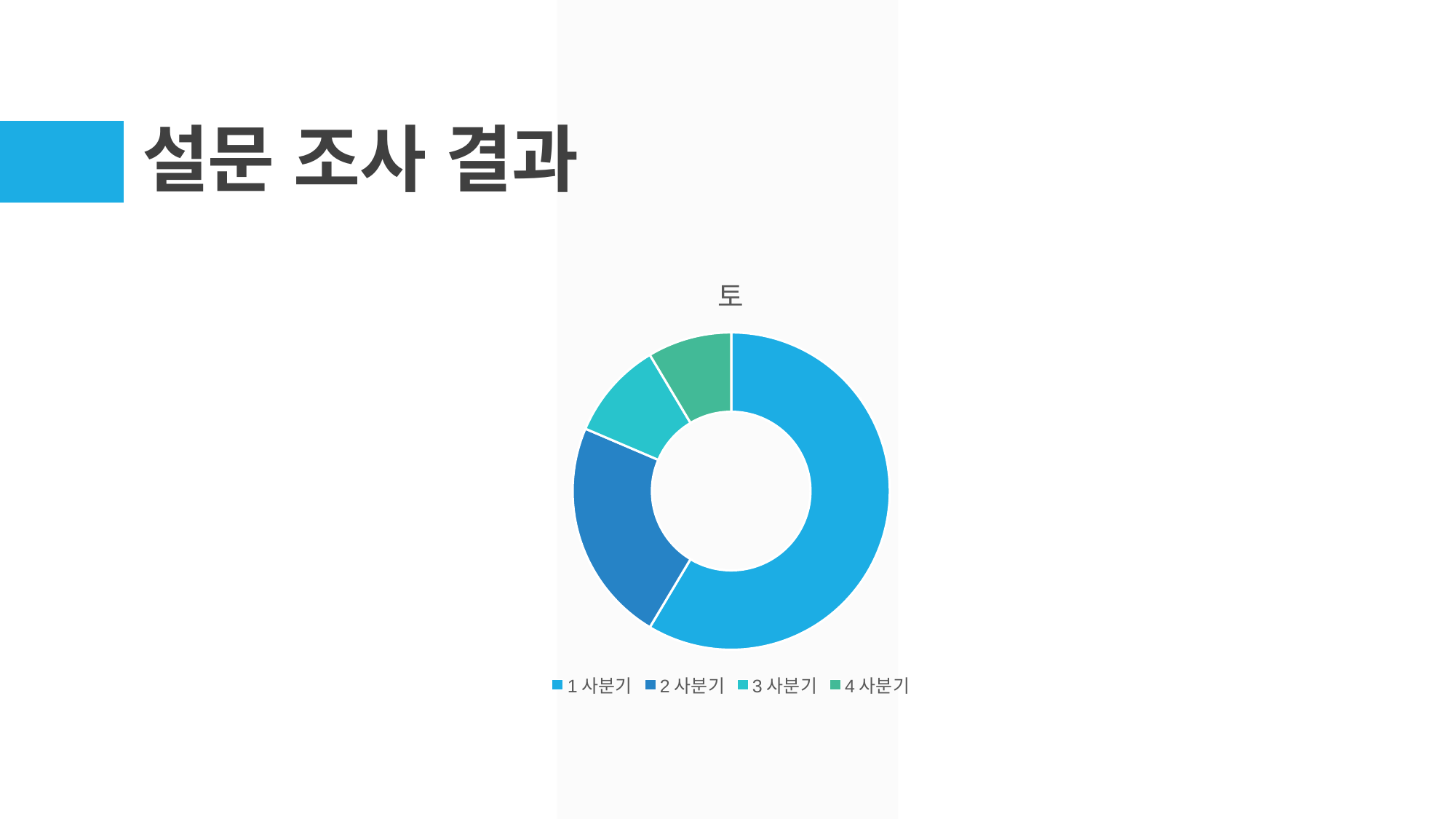

# 설문 조사 결과

### Chart: 토

| Category | 매출 |
|---|---|
| 1사분기 | 8.2 |
| 2사분기 | 3.2 |
| 3사분기 | 1.4 |
| 4사분기 | 1.2 |